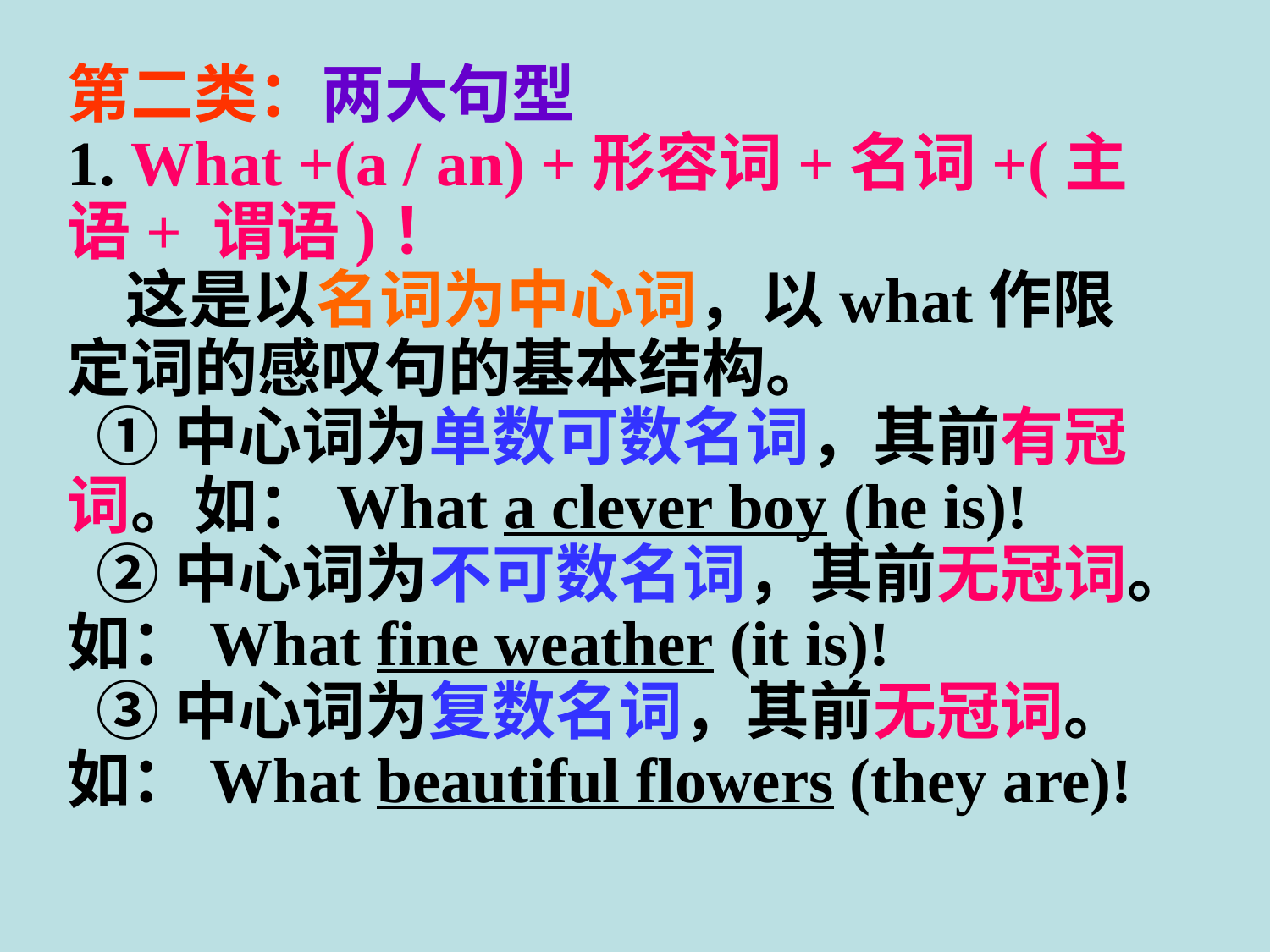

第二类：两大句型
1. What +(a / an) +形容词+名词+(主语+ 谓语)！
   这是以名词为中心词，以what作限定词的感叹句的基本结构。
  ①中心词为单数可数名词，其前有冠词。如：What a clever boy (he is)!
  ②中心词为不可数名词，其前无冠词。如：What fine weather (it is)!
  ③中心词为复数名词，其前无冠词。如：What beautiful flowers (they are)!